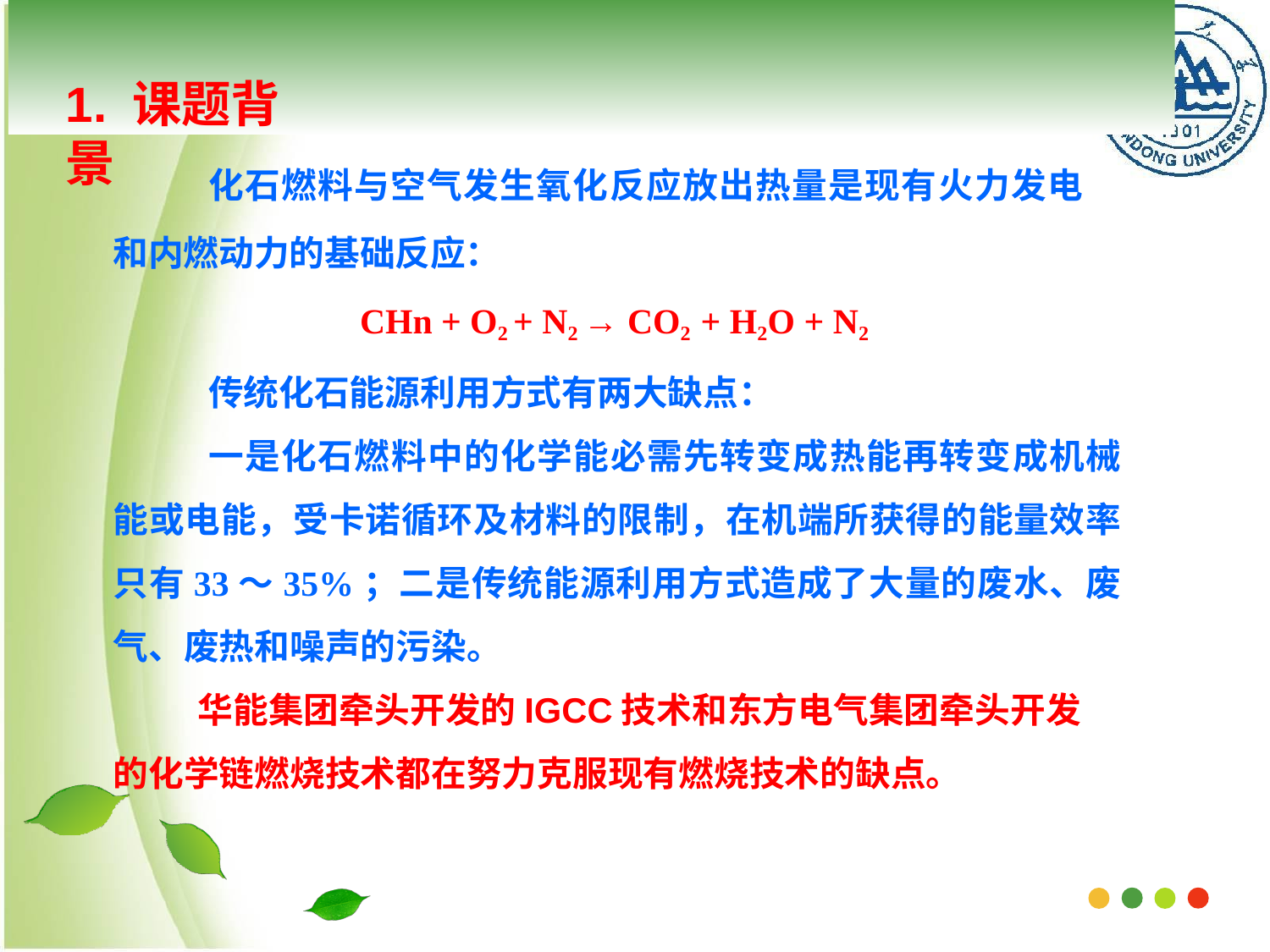

# 1. 课题背景
化石燃料与空气发生氧化反应放出热量是现有火力发电
和内燃动力的基础反应：
CHn + O2 + N2 → CO2  + H2O + N2
传统化石能源利用方式有两大缺点：
一是化石燃料中的化学能必需先转变成热能再转变成机械能或电能，受卡诺循环及材料的限制，在机端所获得的能量效率只有33～35%；二是传统能源利用方式造成了大量的废水、废气、废热和噪声的污染。
华能集团牵头开发的IGCC技术和东方电气集团牵头开发的化学链燃烧技术都在努力克服现有燃烧技术的缺点。